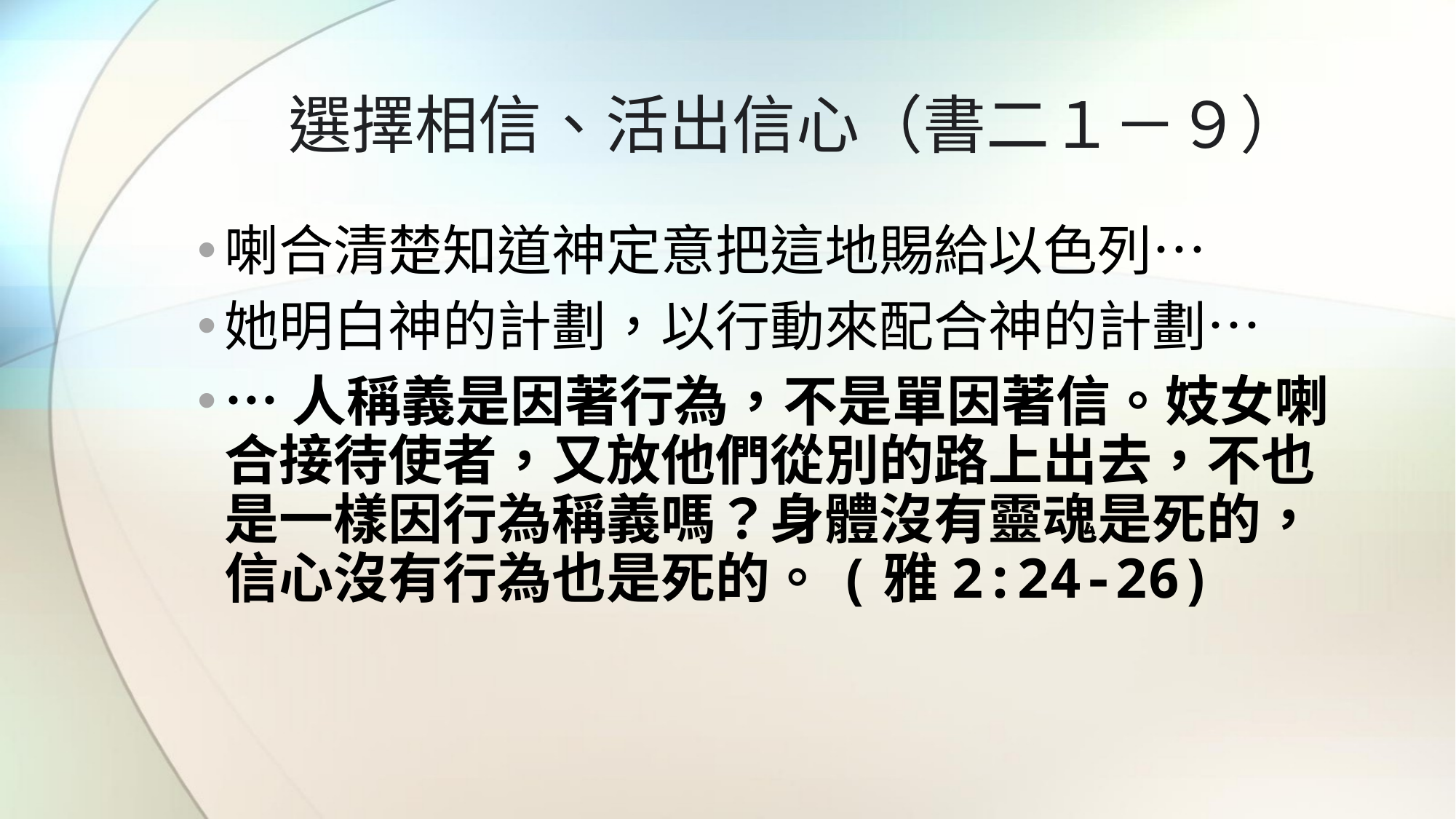

# 選擇相信、活出信心（書二１－９）
喇合清楚知道神定意把這地賜給以色列…
她明白神的計劃，以行動來配合神的計劃…
…人稱義是因著行為，不是單因著信。妓女喇合接待使者，又放他們從別的路上出去，不也是一樣因行為稱義嗎？身體沒有靈魂是死的，信心沒有行為也是死的。(雅2:24-26)